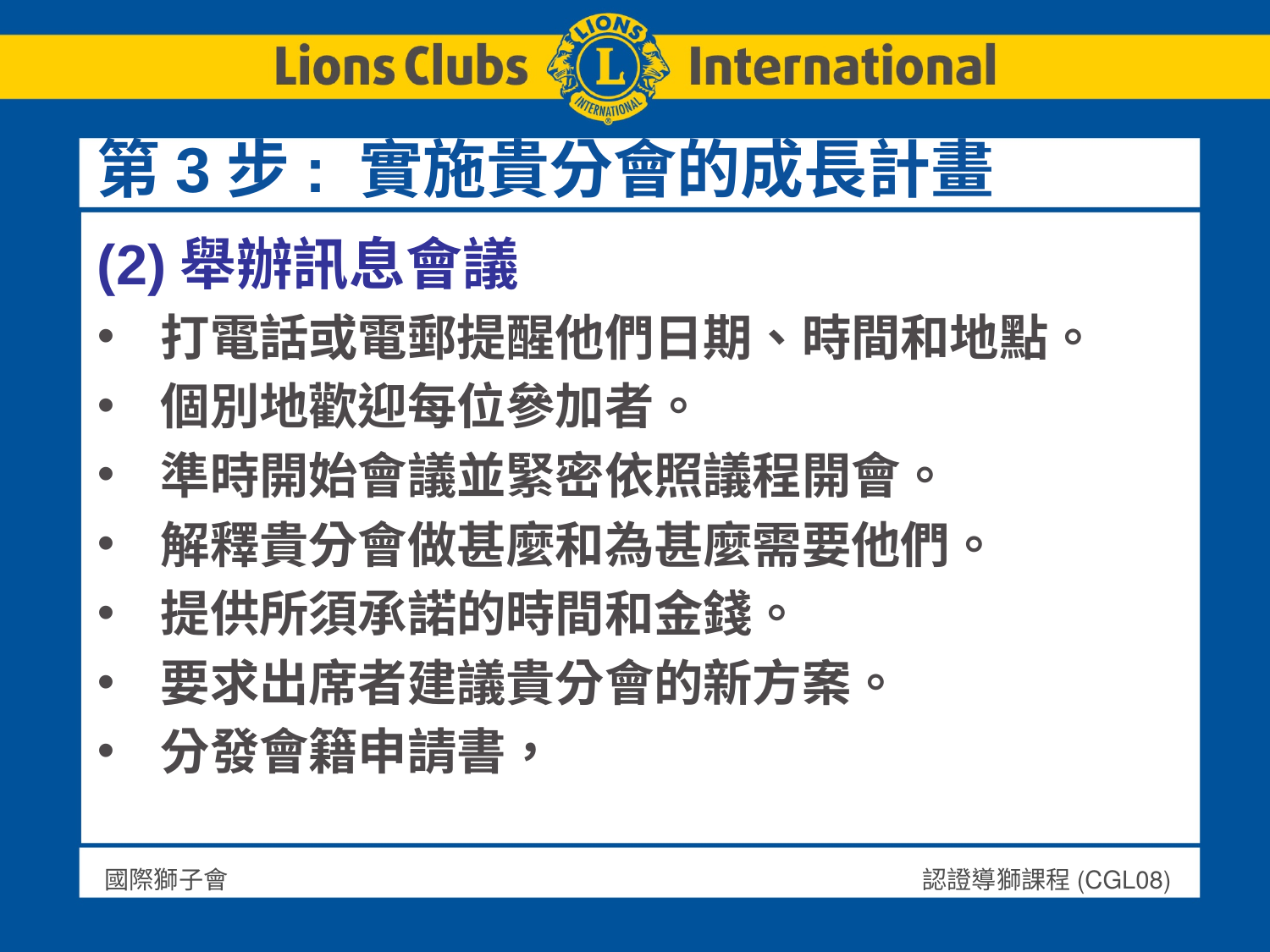

# 第3步: 實施貴分會的成長計畫
(2)舉辦訊息會議
打電話或電郵提醒他們日期、時間和地點。
個別地歡迎每位參加者。
準時開始會議並緊密依照議程開會。
解釋貴分會做甚麼和為甚麼需要他們。
提供所須承諾的時間和金錢。
要求出席者建議貴分會的新方案。
分發會籍申請書，